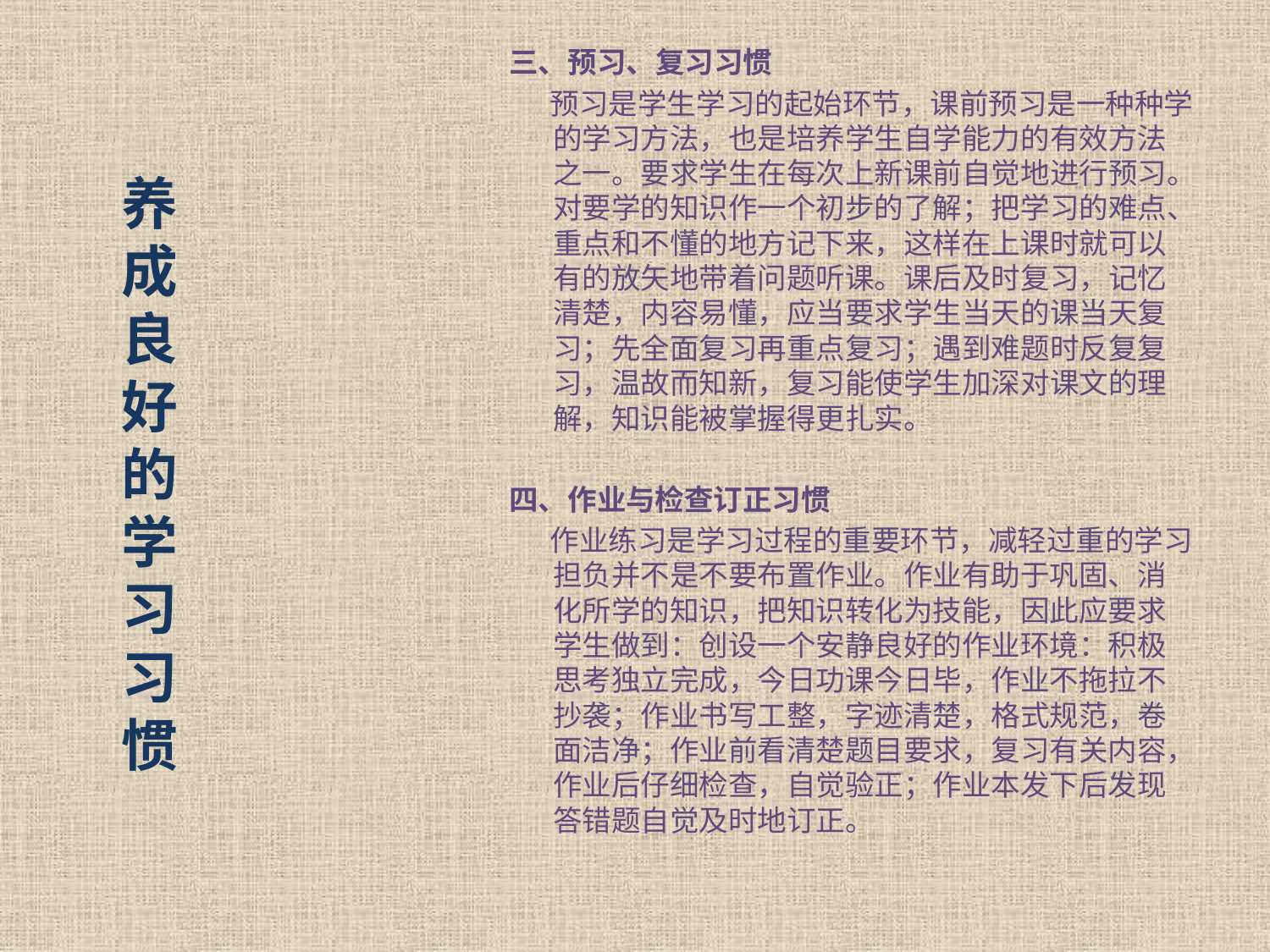

三、预习、复习习惯
      预习是学生学习的起始环节，课前预习是一种种学的学习方法，也是培养学生自学能力的有效方法之一。要求学生在每次上新课前自觉地进行预习。对要学的知识作一个初步的了解；把学习的难点、重点和不懂的地方记下来，这样在上课时就可以有的放矢地带着问题听课。课后及时复习，记忆清楚，内容易懂，应当要求学生当天的课当天复习；先全面复习再重点复习；遇到难题时反复复习，温故而知新，复习能使学生加深对课文的理解，知识能被掌握得更扎实。

四、作业与检查订正习惯
      作业练习是学习过程的重要环节，减轻过重的学习担负并不是不要布置作业。作业有助于巩固、消化所学的知识，把知识转化为技能，因此应要求学生做到：创设一个安静良好的作业环境：积极思考独立完成，今日功课今日毕，作业不拖拉不抄袭；作业书写工整，字迹清楚，格式规范，卷面洁净；作业前看清楚题目要求，复习有关内容，作业后仔细检查，自觉验正；作业本发下后发现答错题自觉及时地订正。

# 养 成 良 好 的 学 习 习 惯